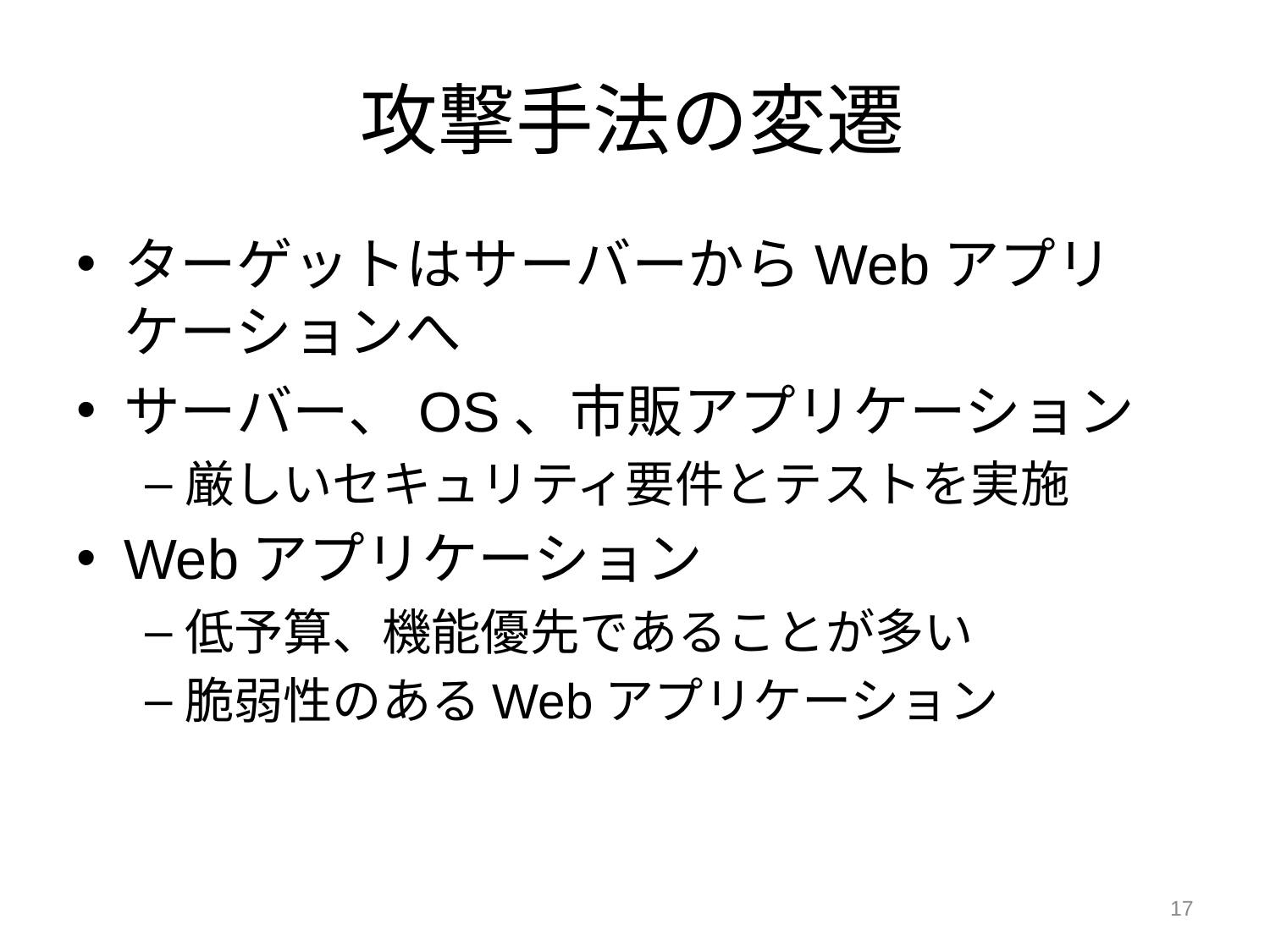

# 攻撃手法の変遷
ターゲットはサーバーからWebアプリケーションへ
サーバー、OS、市販アプリケーション
厳しいセキュリティ要件とテストを実施
Webアプリケーション
低予算、機能優先であることが多い
脆弱性のあるWebアプリケーション
17